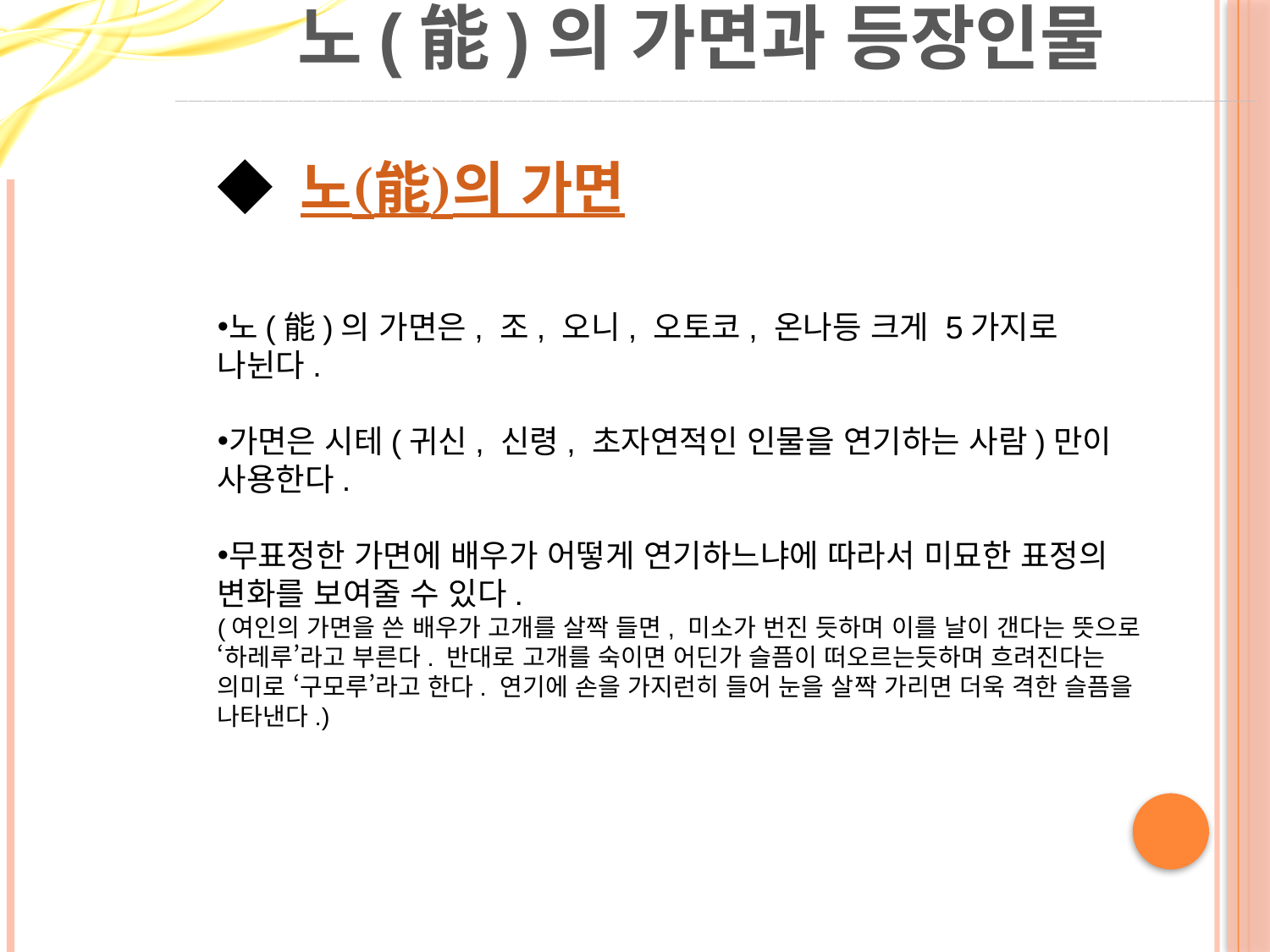

# 노(能)의 가면과 등장인물
◆ 노(能)의 가면

노(能)의 가면은, 조, 오니, 오토코, 온나등 크게 5가지로 나뉜다.

가면은 시테(귀신, 신령, 초자연적인 인물을 연기하는 사람)만이 사용한다.

무표정한 가면에 배우가 어떻게 연기하느냐에 따라서 미묘한 표정의 변화를 보여줄 수 있다.
(여인의 가면을 쓴 배우가 고개를 살짝 들면, 미소가 번진 듯하며 이를 날이 갠다는 뜻으로 ‘하레루’라고 부른다. 반대로 고개를 숙이면 어딘가 슬픔이 떠오르는듯하며 흐려진다는 의미로 ‘구모루’라고 한다. 연기에 손을 가지런히 들어 눈을 살짝 가리면 더욱 격한 슬픔을 나타낸다.)